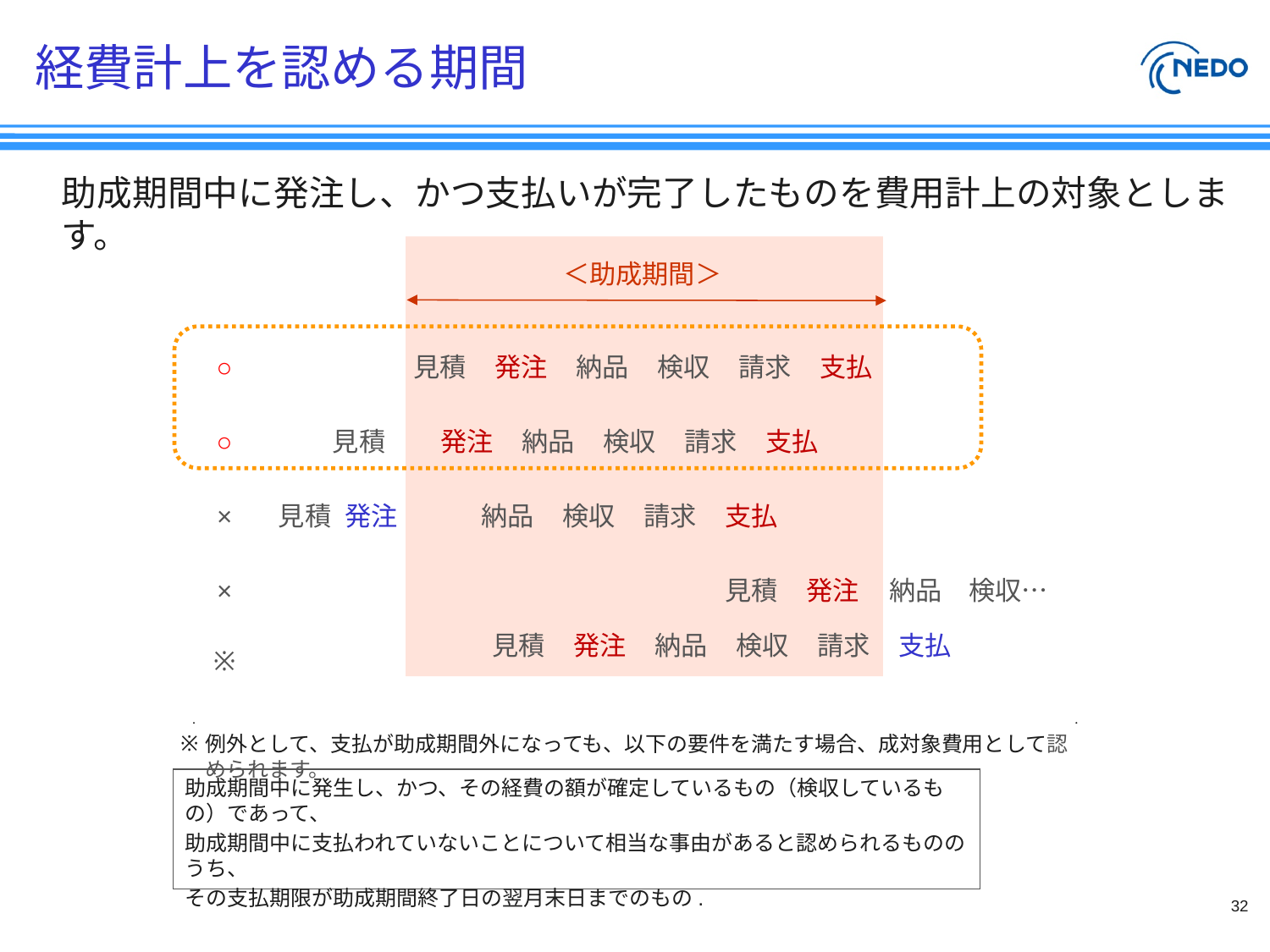

# 経費計上を認める期間
助成期間中に発注し、かつ支払いが完了したものを費用計上の対象とします。

＜助成期間＞

○
見積
発注
納品
検収

請求
支払
○
見積
発注
納品

検収
請求
支払
×
見積
発注
納品
検収
請求
支払
×
見積
発注
納品
検収…
見積
発注
納品
検収
請求
支払
※

例外として、支払が助成期間外になっても、以下の要件を満たす場合、成対象費用として認められます。
助成期間中に発生し、かつ、その経費の額が確定しているもの（検収しているもの）であって、
助成期間中に支払われていないことについて相当な事由があると認められるもののうち、
その支払期限が助成期間終了日の翌月末日までのもの.

32